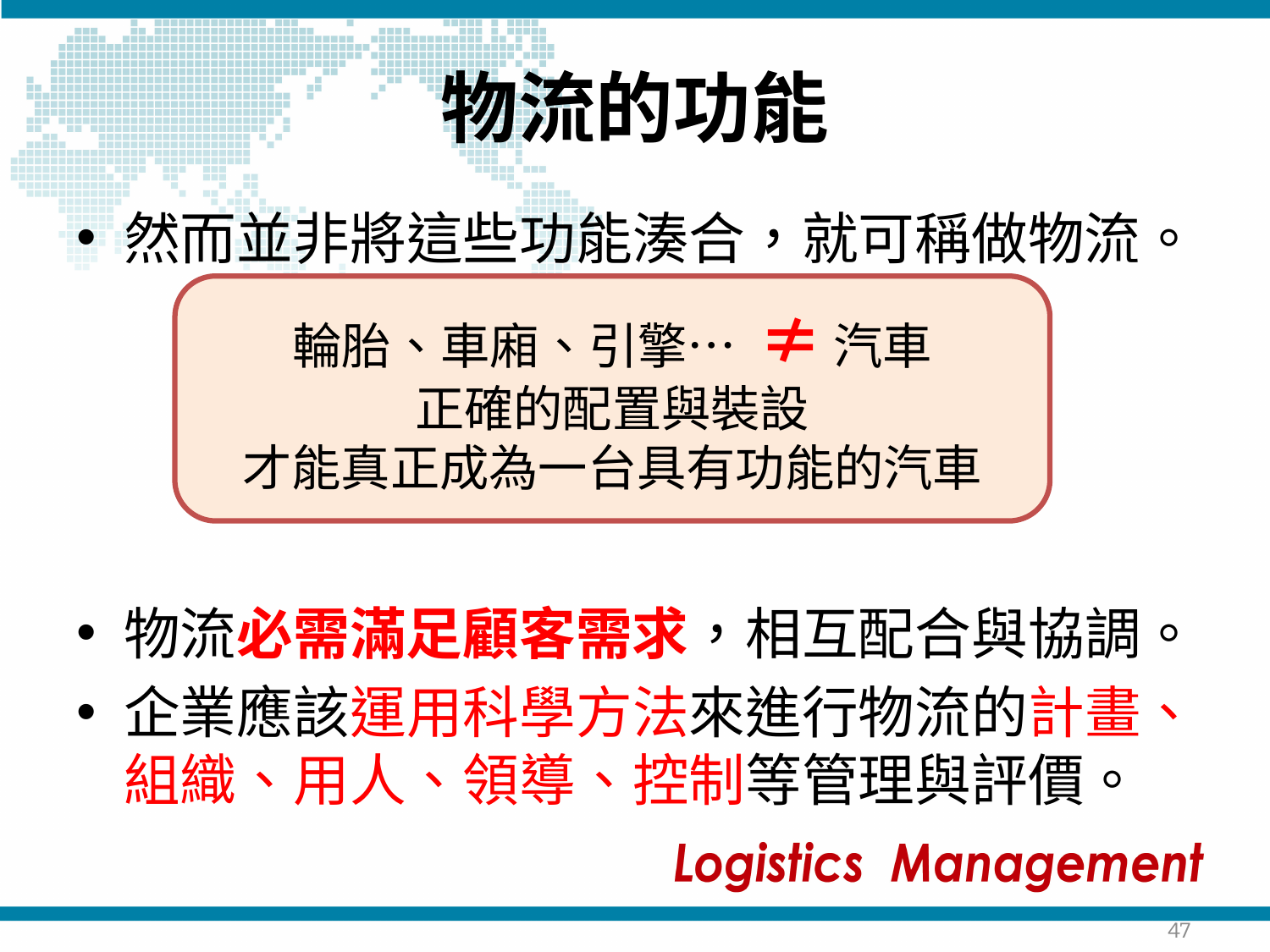

# 物流的功能
然而並非將這些功能湊合，就可稱做物流。

物流必需滿足顧客需求，相互配合與協調。
企業應該運用科學方法來進行物流的計畫、組織、用人、領導、控制等管理與評價。

輪胎、車廂、引擎…  ≠ 汽車
正確的配置與裝設
才能真正成為一台具有功能的汽車
47